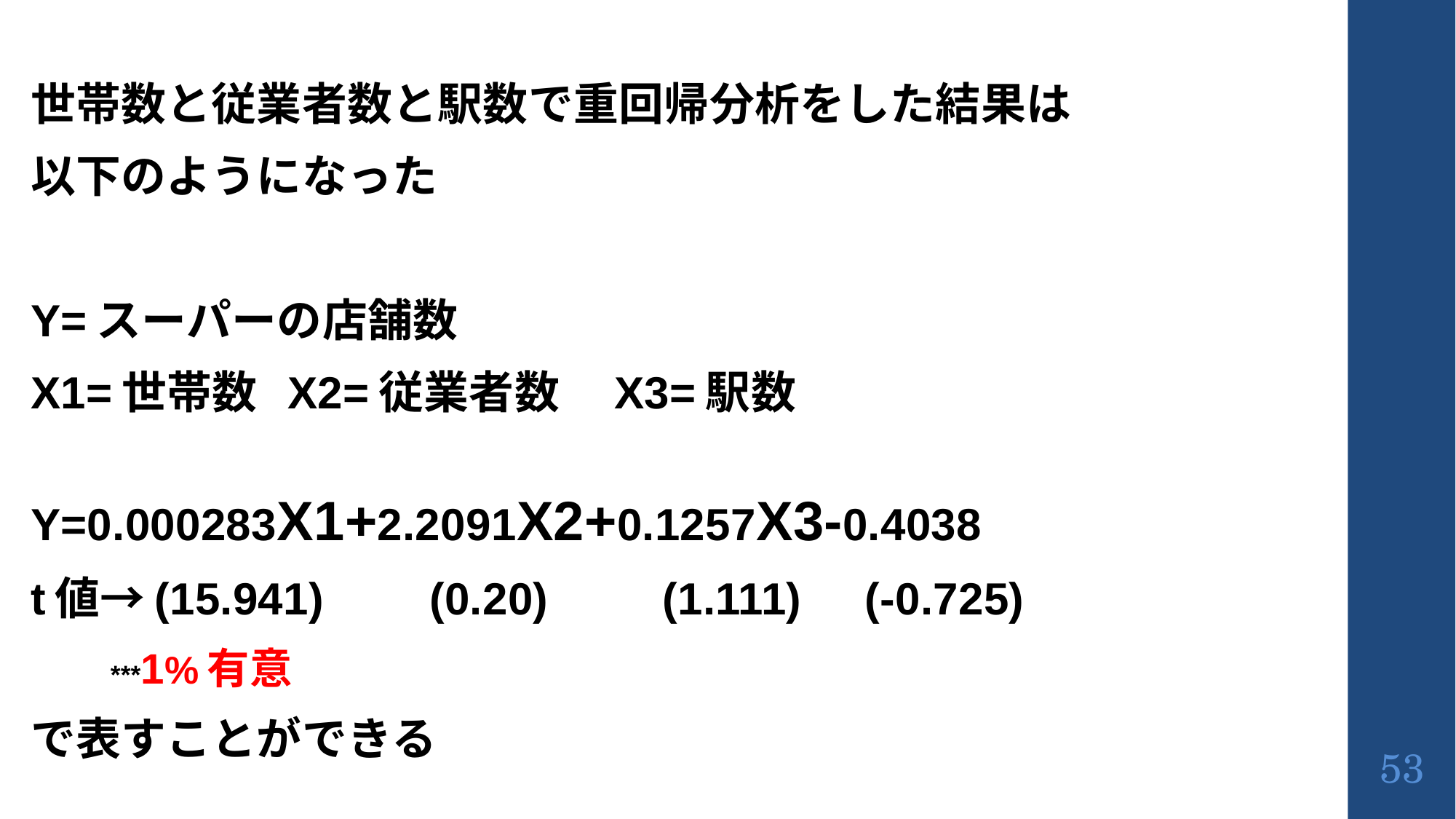

世帯数と従業者数と駅数で重回帰分析をした結果は
以下のようになった

Y=スーパーの店舗数
X1=世帯数  X2=従業者数　X3=駅数

Y=0.000283X1+2.2091X2+0.1257X3-0.4038
t値→(15.941)　    (0.20)         (1.111)     (-0.725)
           ***1%有意
で表すことができる

53